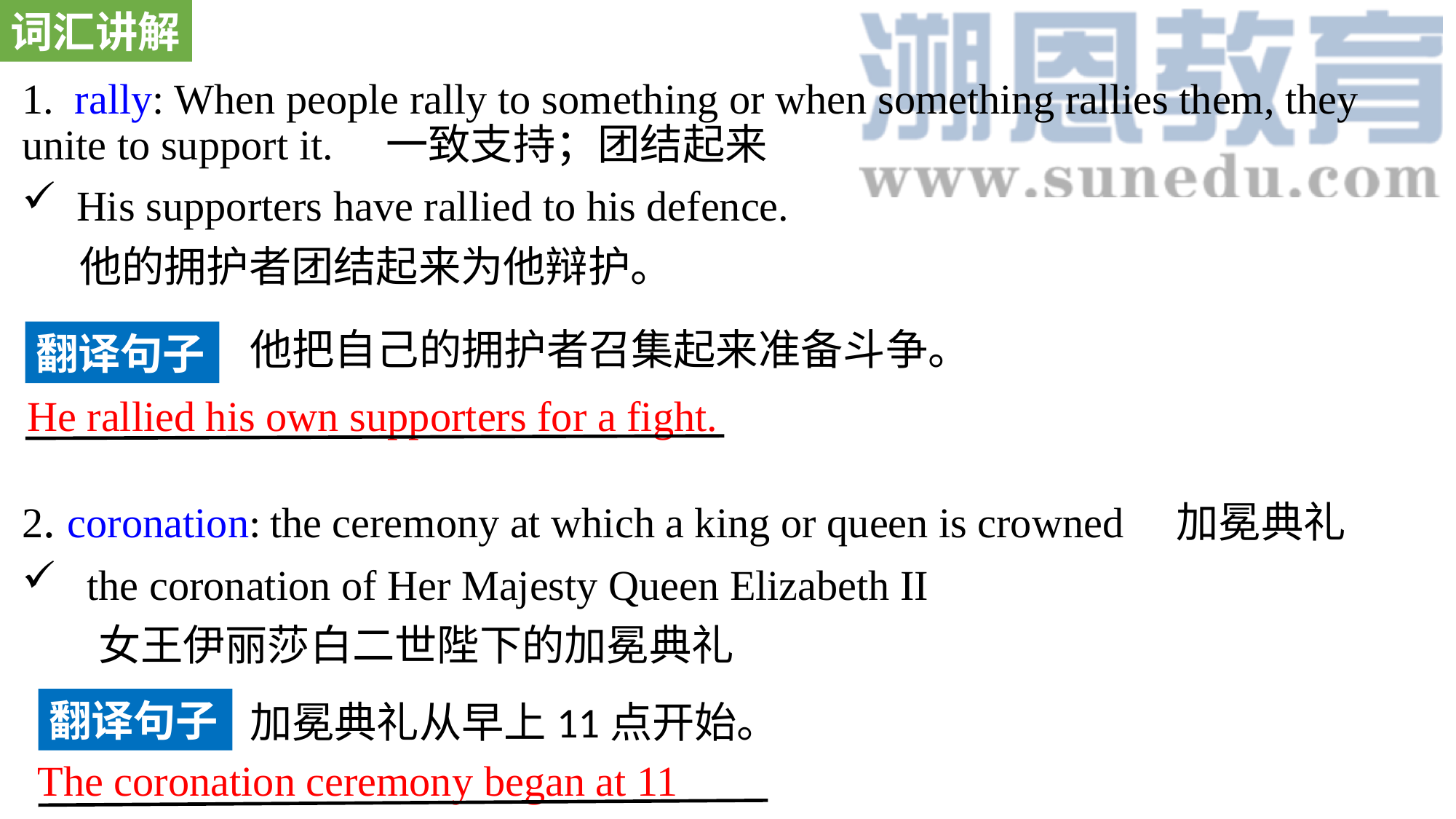

词汇讲解
1.  rally: When people rally to something or when something rallies them, they unite to support it.    一致支持；团结起来
His supporters have rallied to his defence.
     他的拥护者团结起来为他辩护。

2. coronation: the ceremony at which a king or queen is crowned    加冕典礼
 the coronation of Her Majesty Queen Elizabeth II
       女王伊丽莎白二世陛下的加冕典礼
他把自己的拥护者召集起来准备斗争。
翻译句子
He rallied his own supporters for a fight.
翻译句子
加冕典礼从早上11点开始。
The coronation ceremony began at 11 a.m.